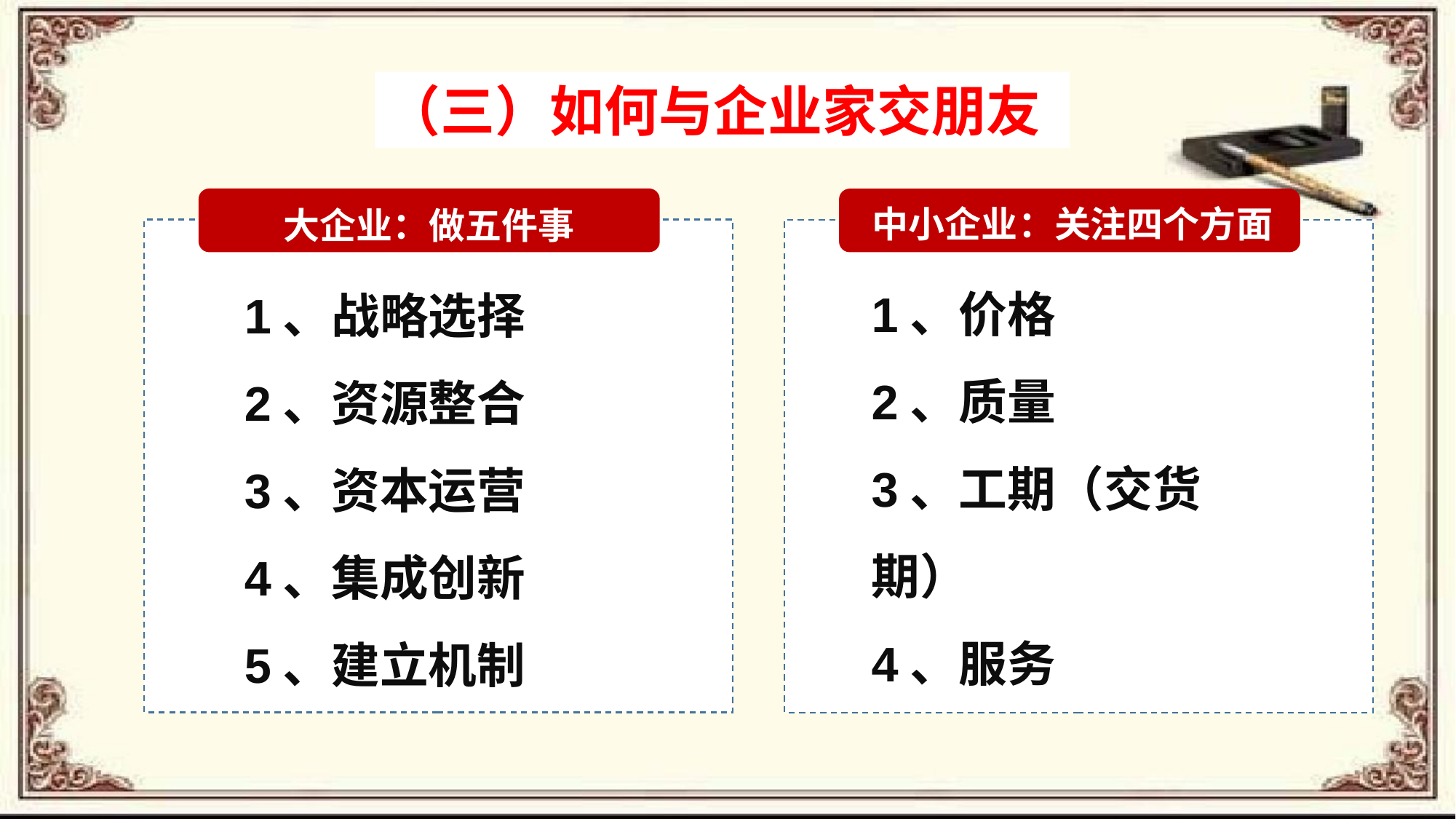

（三）如何与企业家交朋友

中小企业：关注四个方面
大企业：做五件事

1、价格
2、质量
3、工期（交货期）
4、服务

1、战略选择
2、资源整合
3、资本运营
4、集成创新
5、建立机制